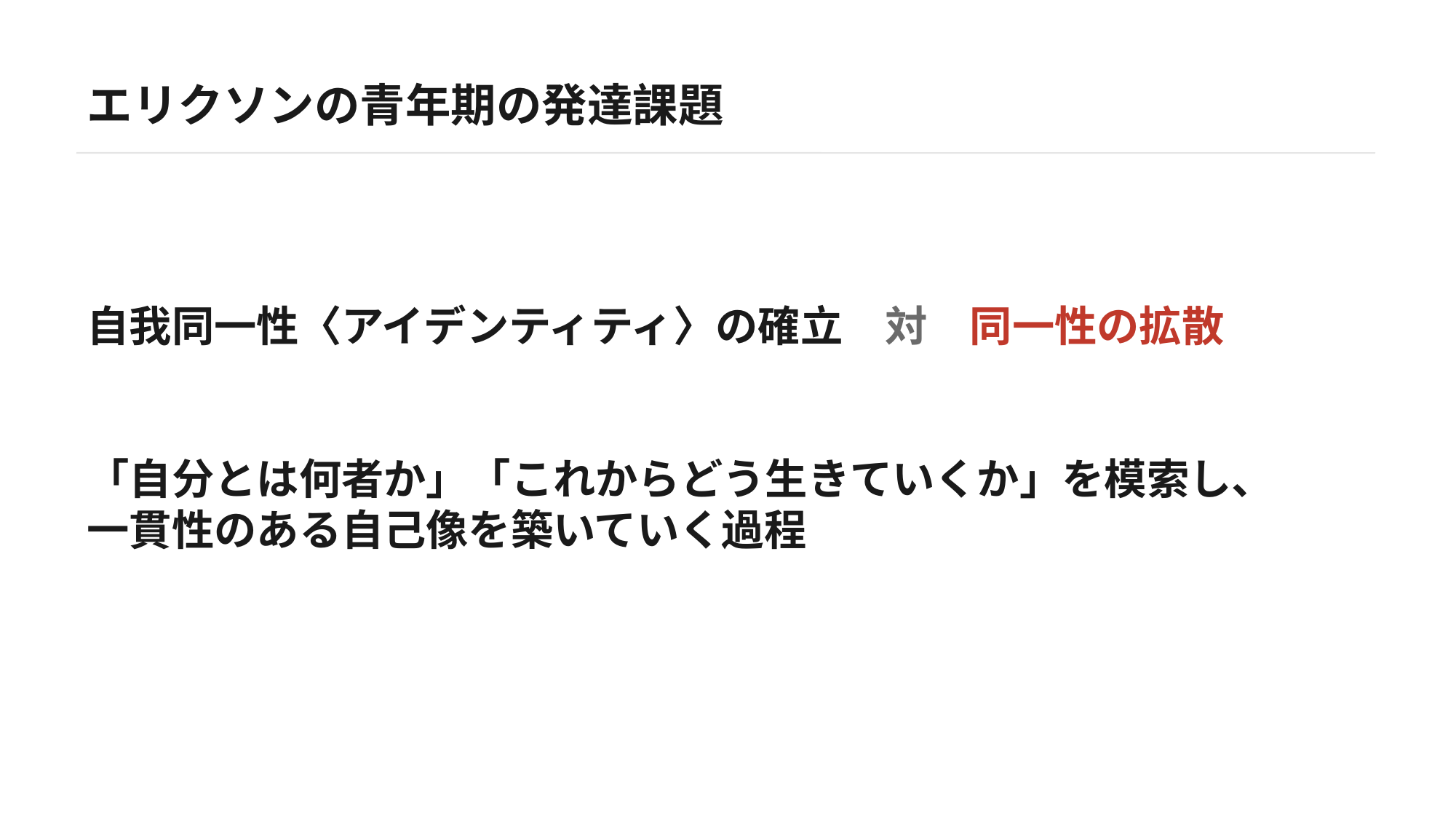

エリクソンの青年期の発達課題

自我同一性〈アイデンティティ〉の確立　対　同一性の拡散

「自分とは何者か」「これからどう生きていくか」を模索し、
一貫性のある自己像を築いていく過程